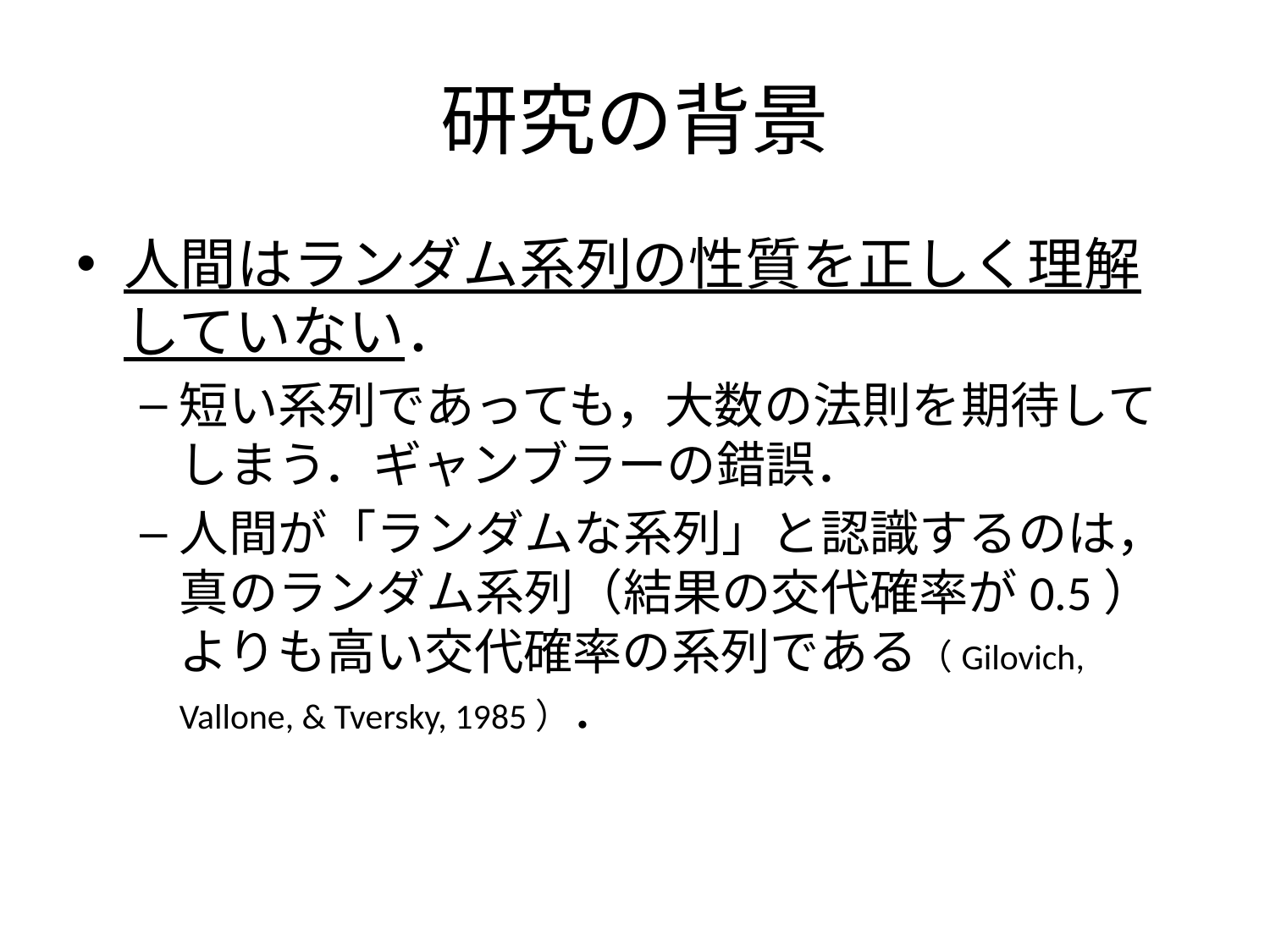

# 研究の背景
人間はランダム系列の性質を正しく理解していない．
短い系列であっても，大数の法則を期待してしまう．ギャンブラーの錯誤．
人間が「ランダムな系列」と認識するのは，真のランダム系列（結果の交代確率が0.5）よりも高い交代確率の系列である（Gilovich, Vallone, & Tversky, 1985）．